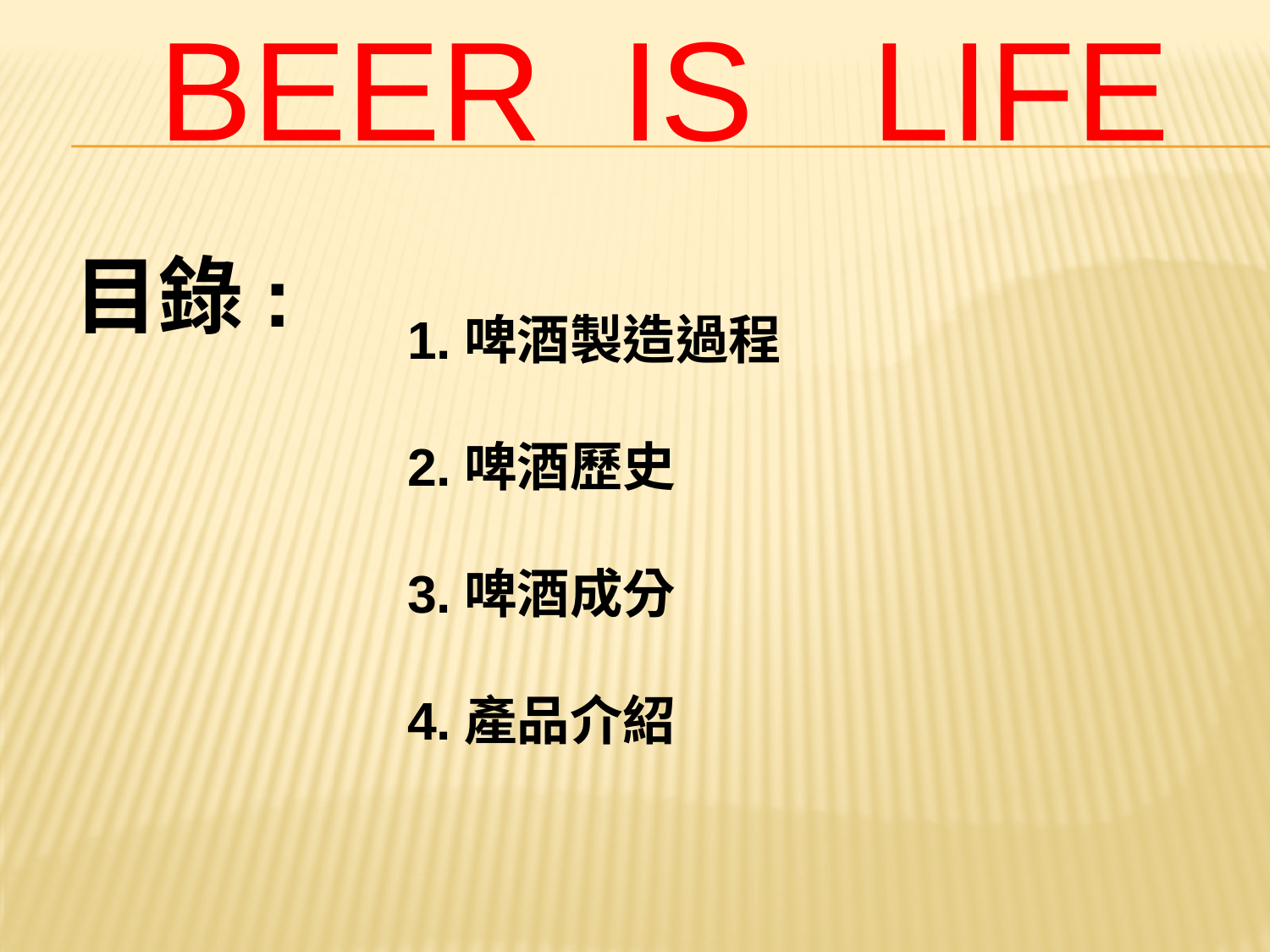

# Beer  is   life
目錄:

1.啤酒製造過程

2.啤酒歷史

3.啤酒成分

4.產品介紹